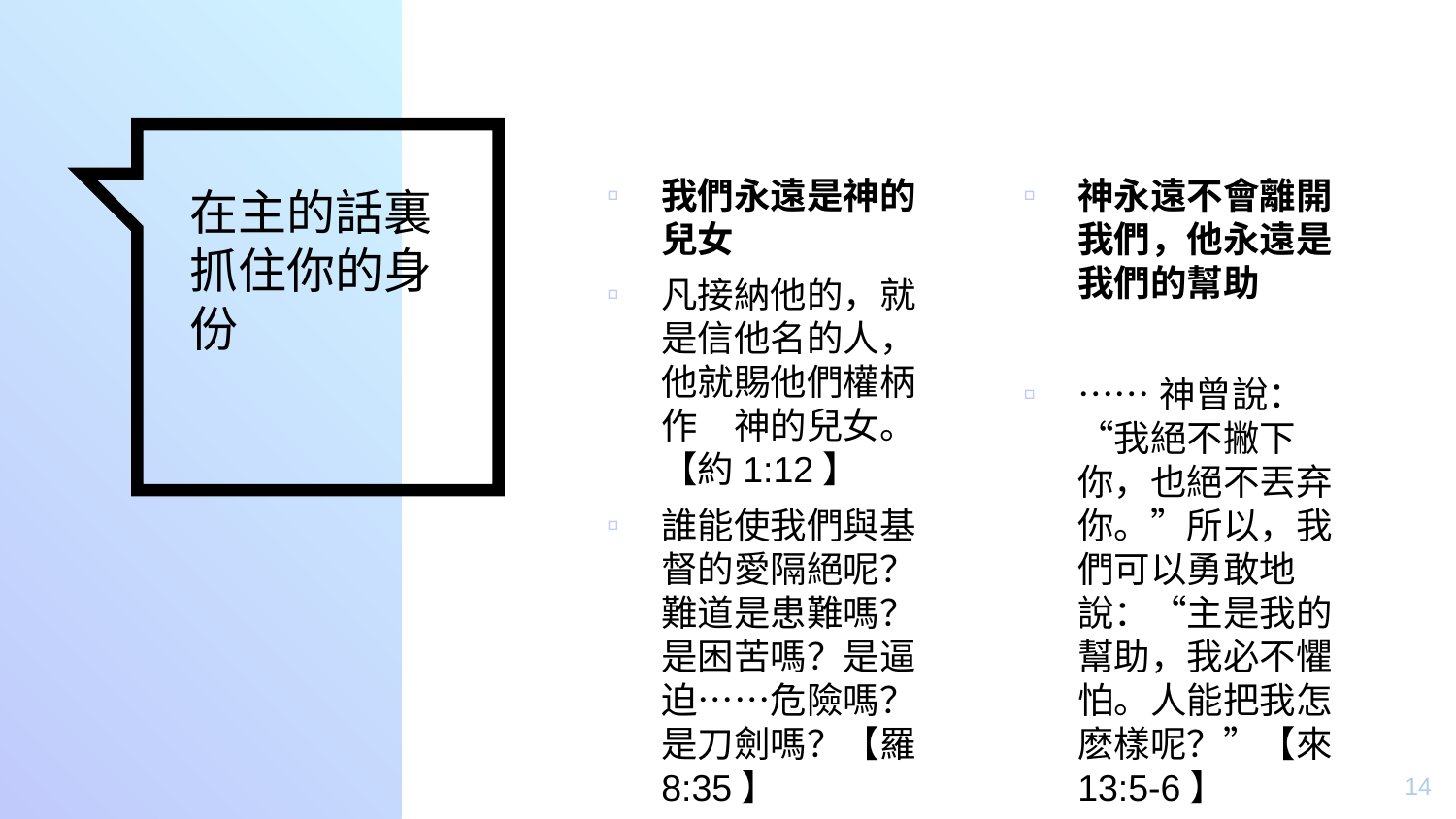

我們永遠是神的兒女
凡接納他的，就是信他名的人，他就賜他們權柄作　神的兒女。【約1:12】
誰能使我們與基督的愛隔絕呢？難道是患難嗎？是困苦嗎？是逼迫……危險嗎？是刀劍嗎？【羅8:35】
神永遠不會離開我們，他永遠是我們的幫助

……神曾說：“我絕不撇下你，也絕不丟弃你。”所以，我們可以勇敢地說：“主是我的幫助，我必不懼怕。人能把我怎麽樣呢？”【來13:5-6】
# 在主的話裏抓住你的身份
14